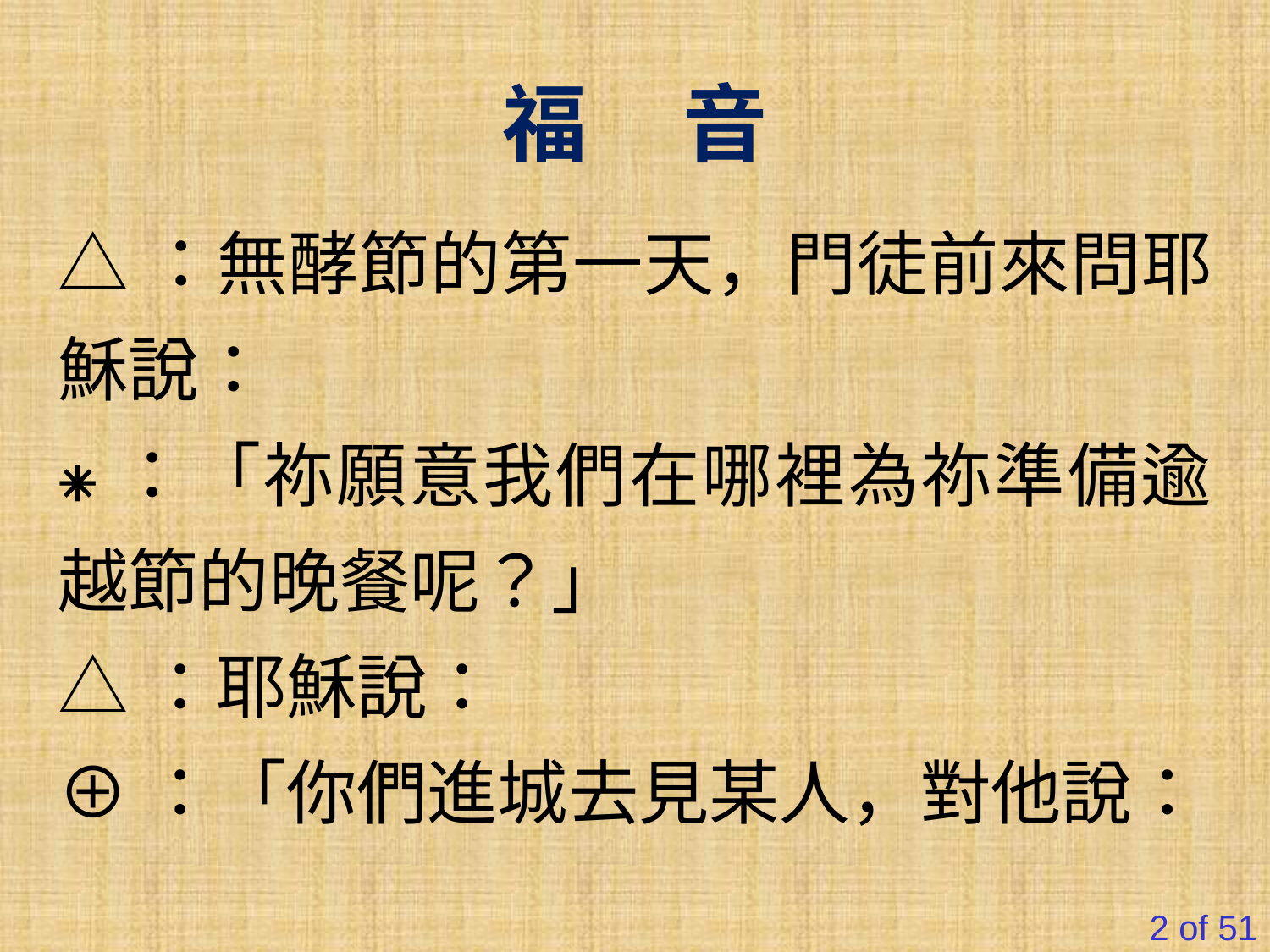

福     音

△：無酵節的第一天，門徒前來問耶穌說：
⁕：「祢願意我們在哪裡為祢準備逾越節的晚餐呢？」
△：耶穌說：
⊕：「你們進城去見某人，對他說：
2 of 51